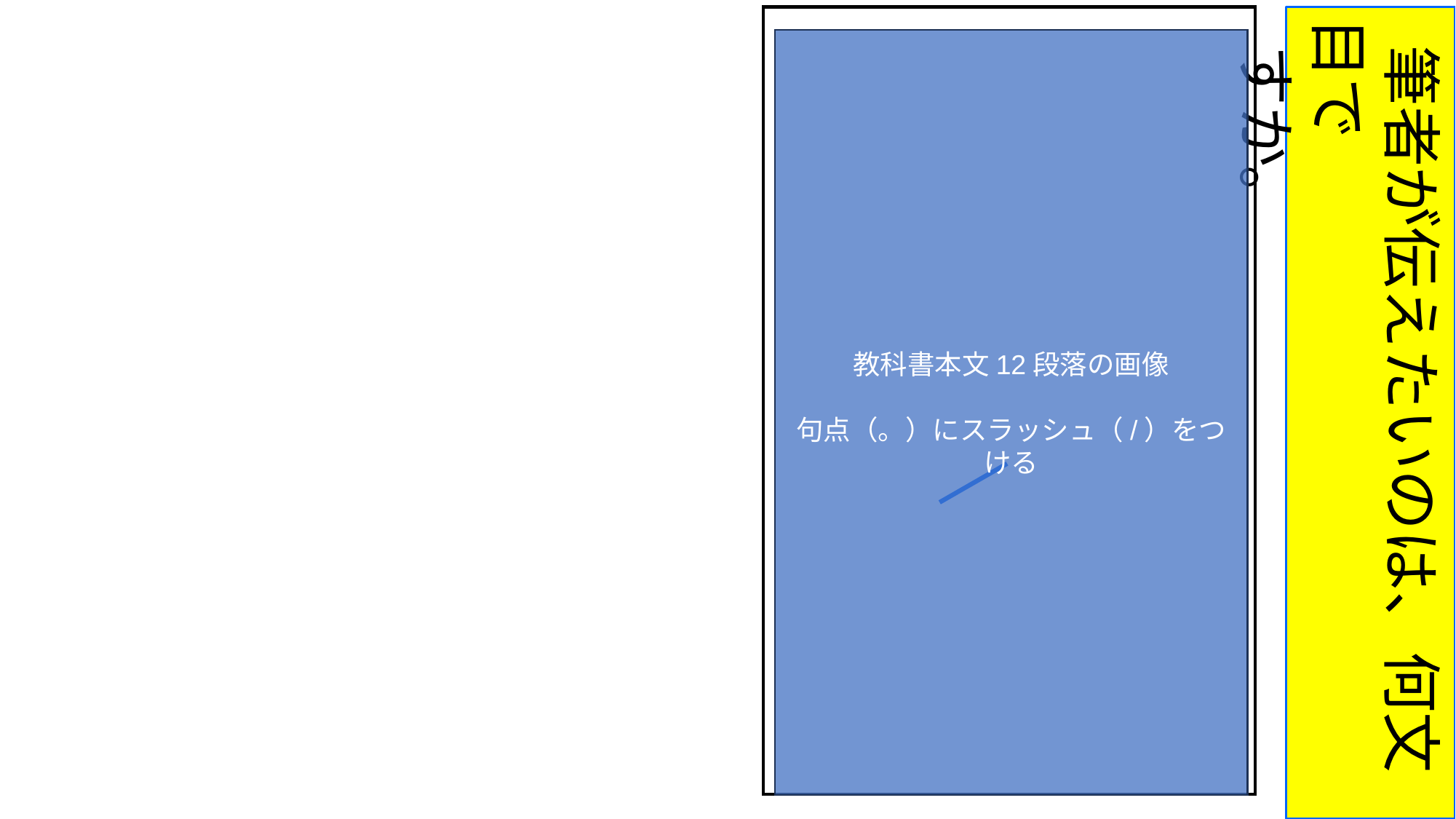

筆者が伝えたいのは、何文目で
 すか。
教科書本文12段落の画像

句点（。）にスラッシュ（/）をつける